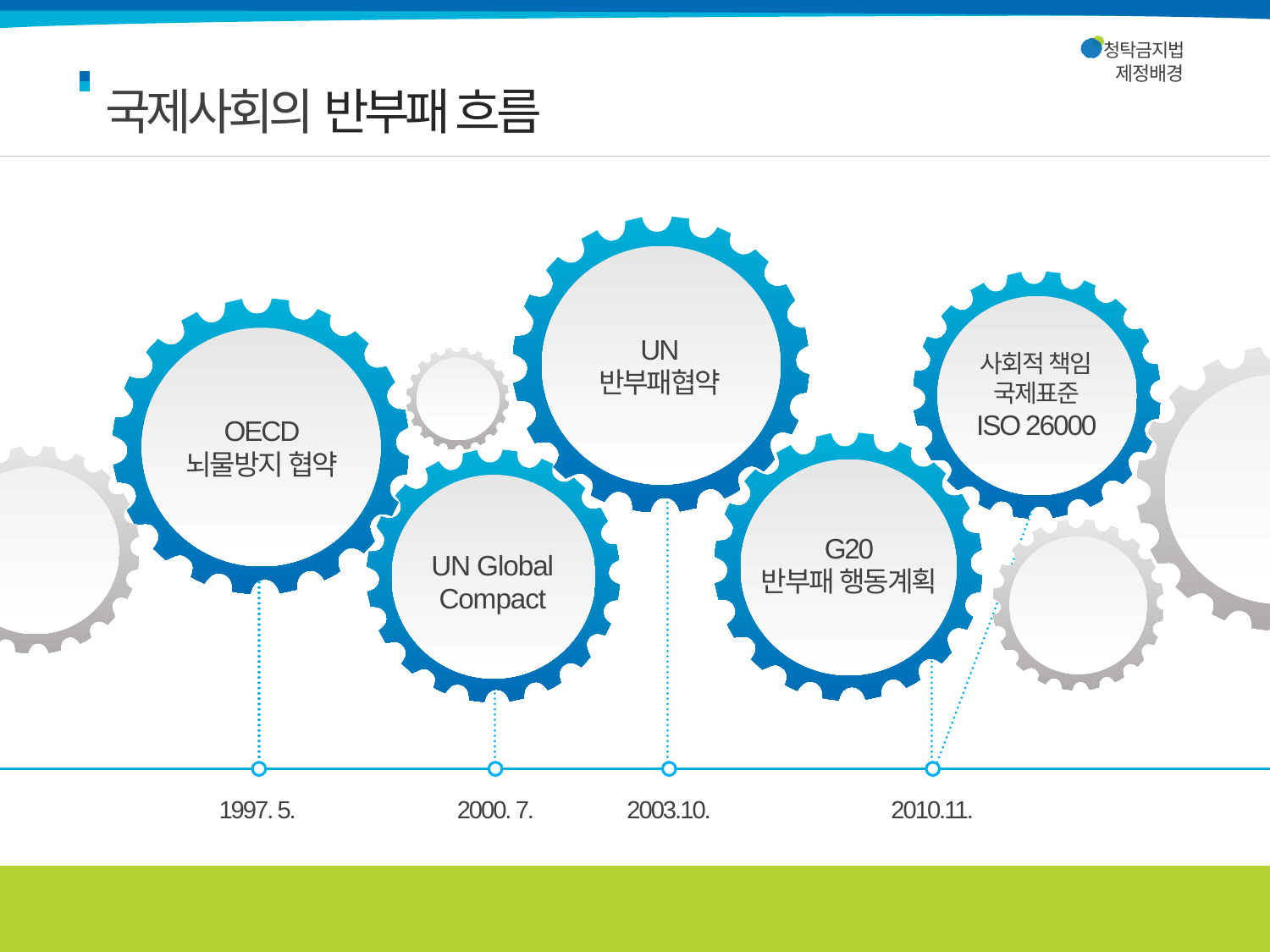

청탁금지법
제정배경

1
국제사회의 반부패 흐름

UN
반부패협약

사회적 책임
국제표준
ISO 26000
OECD
뇌물방지 협약

G20
반부패 행동계획
UN Global
Compact

1997. 5.
2000. 7.
2003.10.
2010.11.